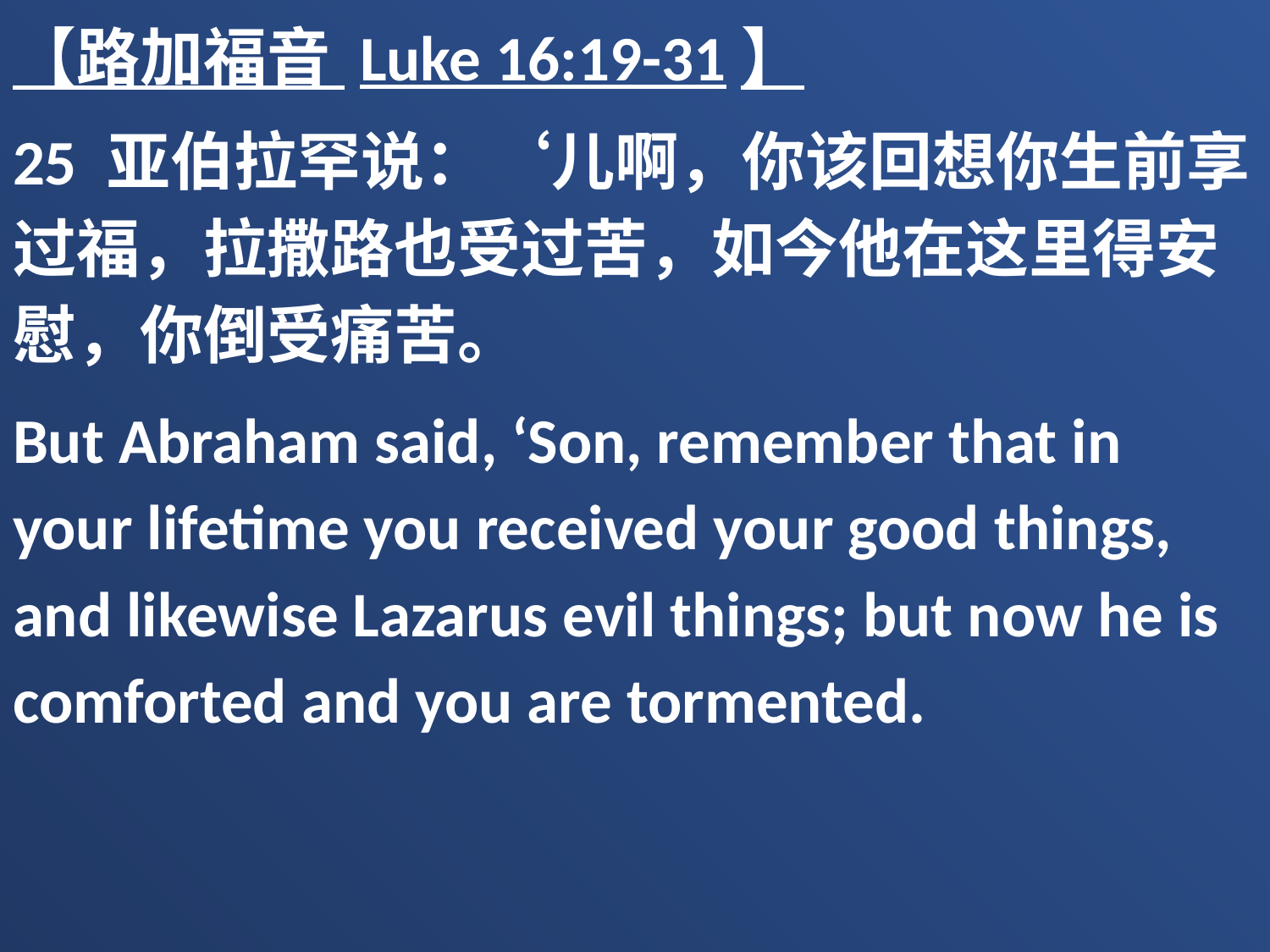

【路加福音 Luke 16:19-31】
25 亚伯拉罕说：‘儿啊，你该回想你生前享过福，拉撒路也受过苦，如今他在这里得安慰，你倒受痛苦。
But Abraham said, ‘Son, remember that in your lifetime you received your good things, and likewise Lazarus evil things; but now he is comforted and you are tormented.